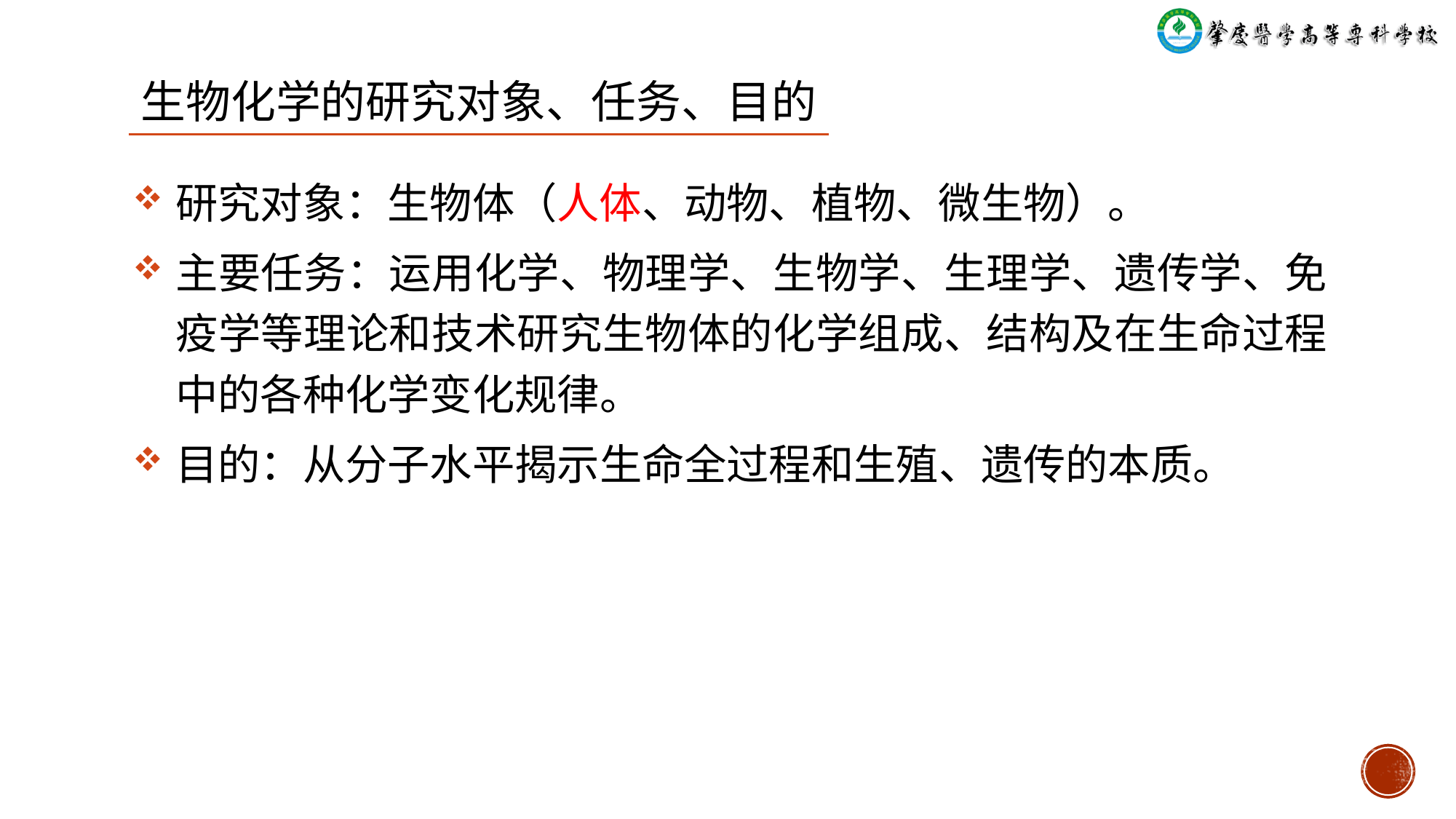

生物化学的研究对象、任务、目的
研究对象：生物体（人体、动物、植物、微生物）。
主要任务：运用化学、物理学、生物学、生理学、遗传学、免疫学等理论和技术研究生物体的化学组成、结构及在生命过程中的各种化学变化规律。
目的：从分子水平揭示生命全过程和生殖、遗传的本质。